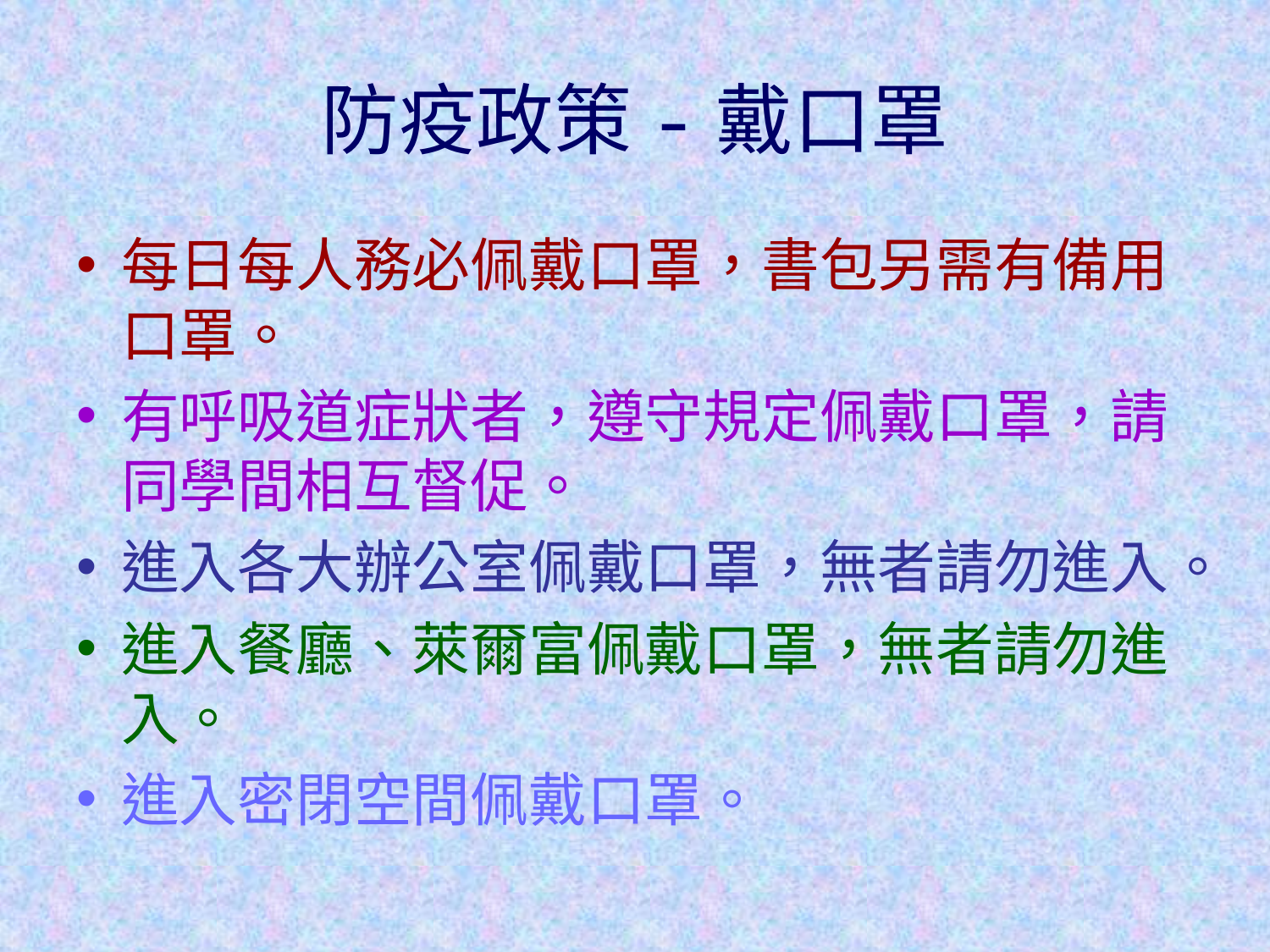

# 防疫政策-戴口罩
每日每人務必佩戴口罩，書包另需有備用口罩。
有呼吸道症狀者，遵守規定佩戴口罩，請同學間相互督促。
進入各大辦公室佩戴口罩，無者請勿進入。
進入餐廳、萊爾富佩戴口罩，無者請勿進入。
進入密閉空間佩戴口罩。